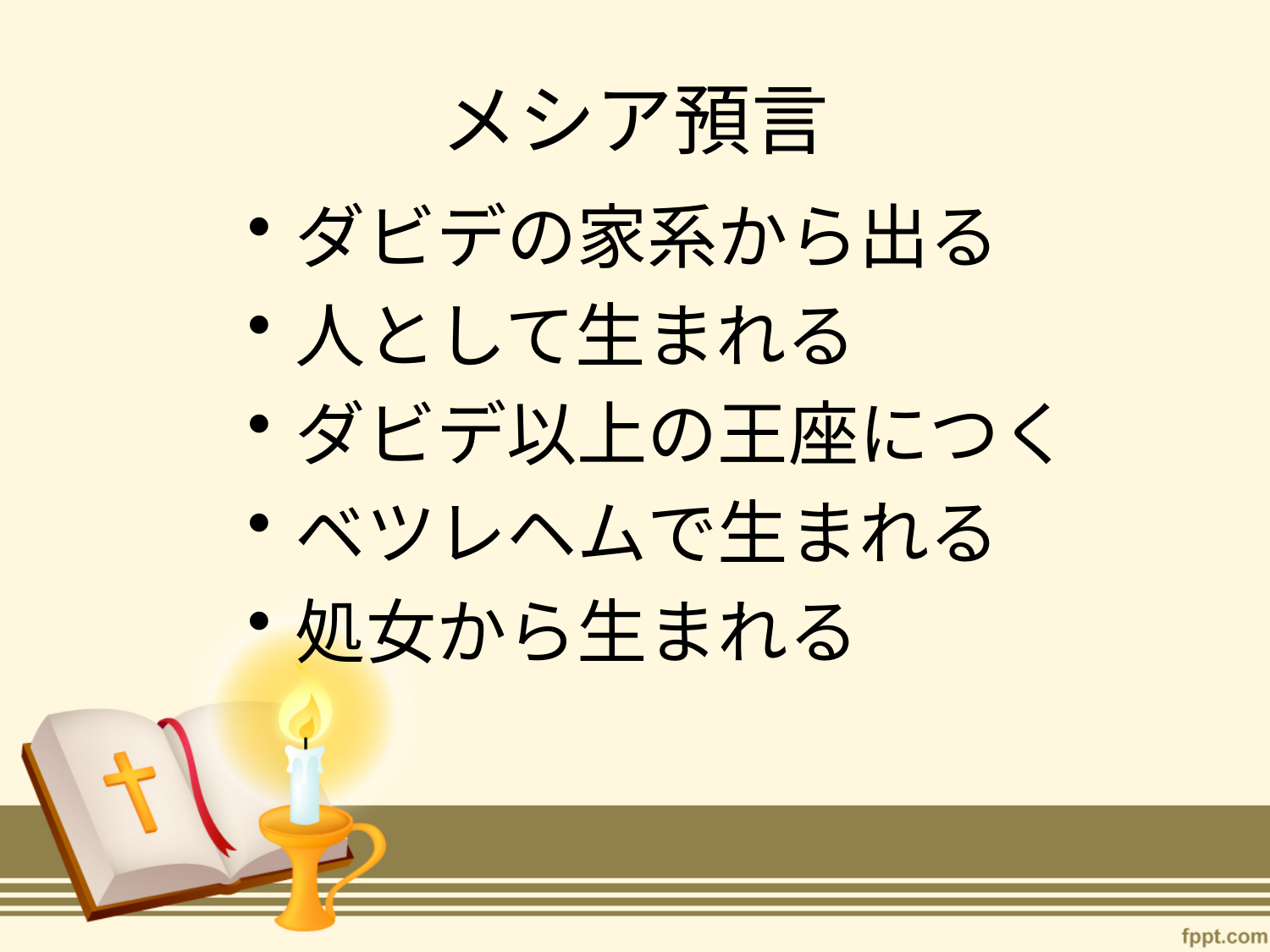

# メシア預言
ダビデの家系から出る
人として生まれる
ダビデ以上の王座につく
ベツレヘムで生まれる
処女から生まれる